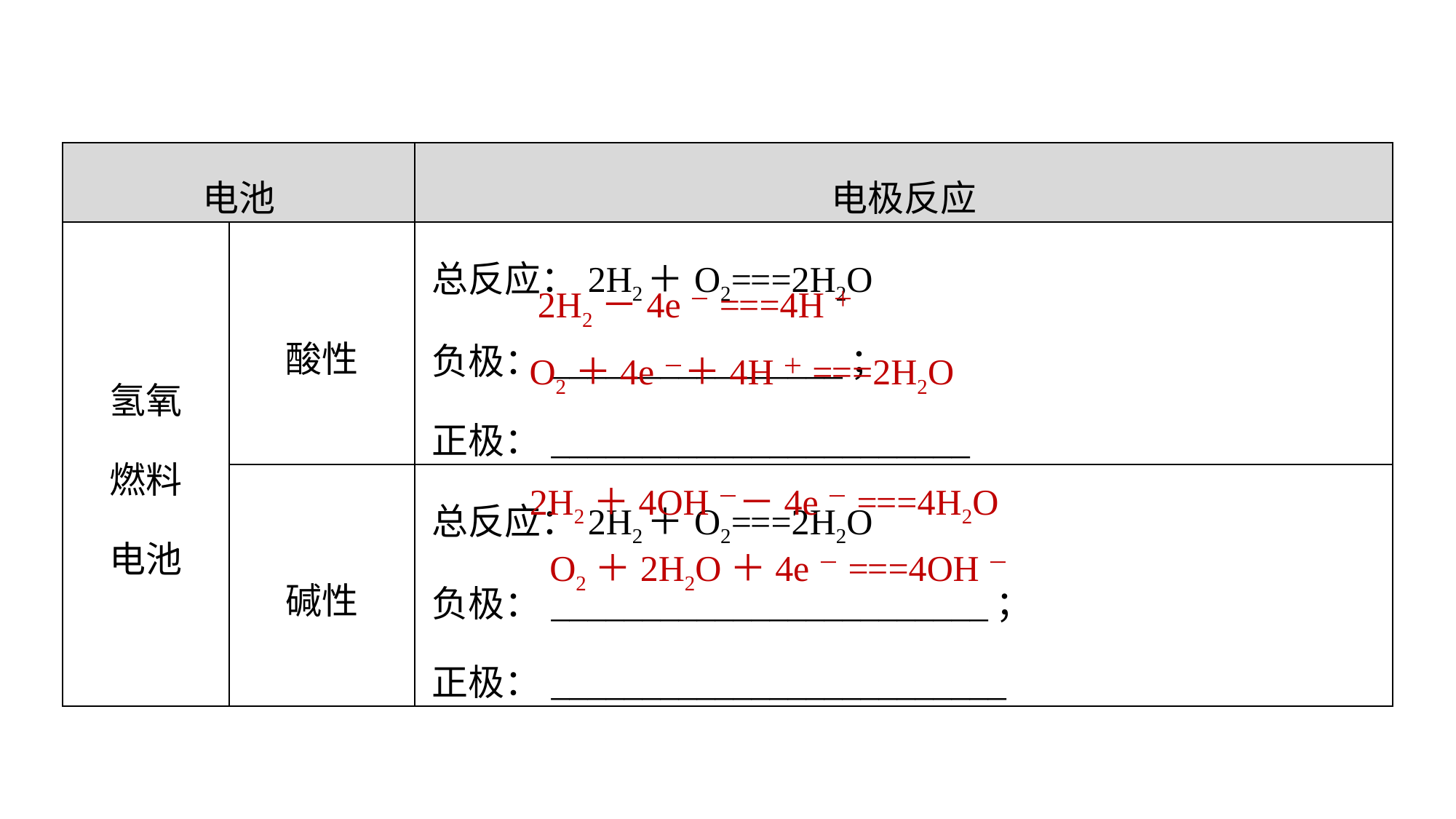

| 电池 |  | 电极反应 |
| --- | --- | --- |
| 氢氧 燃料 电池 | 酸性 | 总反应：2H2＋O2===2H2O 负极：\_\_\_\_\_\_\_\_\_\_\_\_\_\_\_\_； 正极：\_\_\_\_\_\_\_\_\_\_\_\_\_\_\_\_\_\_\_\_\_\_\_ |
|  | 碱性 | 总反应：2H2＋O2===2H2O 负极：\_\_\_\_\_\_\_\_\_\_\_\_\_\_\_\_\_\_\_\_\_\_\_\_； 正极：\_\_\_\_\_\_\_\_\_\_\_\_\_\_\_\_\_\_\_\_\_\_\_\_\_ |
2H2－4e－===4H＋
O2＋4e－＋4H＋===2H2O
2H2＋4OH－－4e－===4H2O
O2＋2H2O＋4e－===4OH－